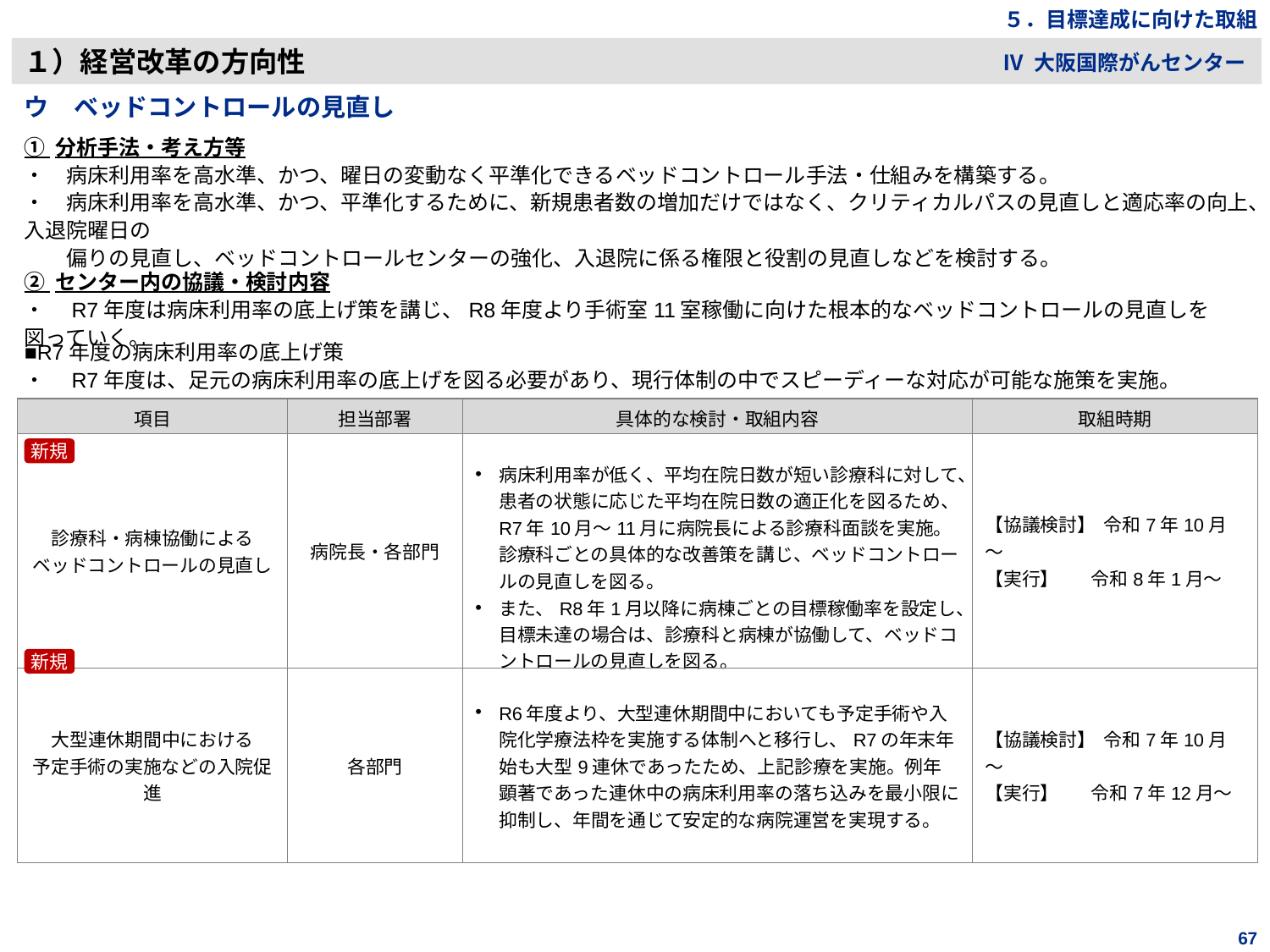

５．目標達成に向けた取組
１）経営改革の方向性
Ⅳ 大阪国際がんセンター
ウ　ベッドコントロールの見直し
① 分析手法・考え方等
・　病床利用率を高水準、かつ、曜日の変動なく平準化できるベッドコントロール手法・仕組みを構築する。
・　病床利用率を高水準、かつ、平準化するために、新規患者数の増加だけではなく、クリティカルパスの見直しと適応率の向上、入退院曜日の
　　偏りの見直し、ベッドコントロールセンターの強化、入退院に係る権限と役割の見直しなどを検討する。
② センター内の協議・検討内容
・　R7年度は病床利用率の底上げ策を講じ、R8年度より手術室11室稼働に向けた根本的なベッドコントロールの見直しを図っていく。
■R7年度の病床利用率の底上げ策
・　R7年度は、足元の病床利用率の底上げを図る必要があり、現行体制の中でスピーディーな対応が可能な施策を実施。
| 項目 | 担当部署 | 具体的な検討・取組内容 | 取組時期 |
| --- | --- | --- | --- |
| 診療科・病棟協働による ベッドコントロールの見直し | 病院長・各部門 | 病床利用率が低く、平均在院日数が短い診療科に対して、患者の状態に応じた平均在院日数の適正化を図るため、R7年10月～11月に病院長による診療科面談を実施。診療科ごとの具体的な改善策を講じ、ベッドコントロールの見直しを図る。 また、R8年1月以降に病棟ごとの目標稼働率を設定し、目標未達の場合は、診療科と病棟が協働して、ベッドコントロールの見直しを図る。 | 【協議検討】 令和7年10月～ 【実行】 令和8年1月～ |
| 大型連休期間中における 予定手術の実施などの入院促進 | 各部門 | R6年度より、大型連休期間中においても予定手術や入院化学療法枠を実施する体制へと移行し、R7の年末年始も大型9連休であったため、上記診療を実施。例年顕著であった連休中の病床利用率の落ち込みを最小限に抑制し、年間を通じて安定的な病院運営を実現する。 | 【協議検討】 令和7年10月～ 【実行】 令和7年12月～ |
新規
新規
67